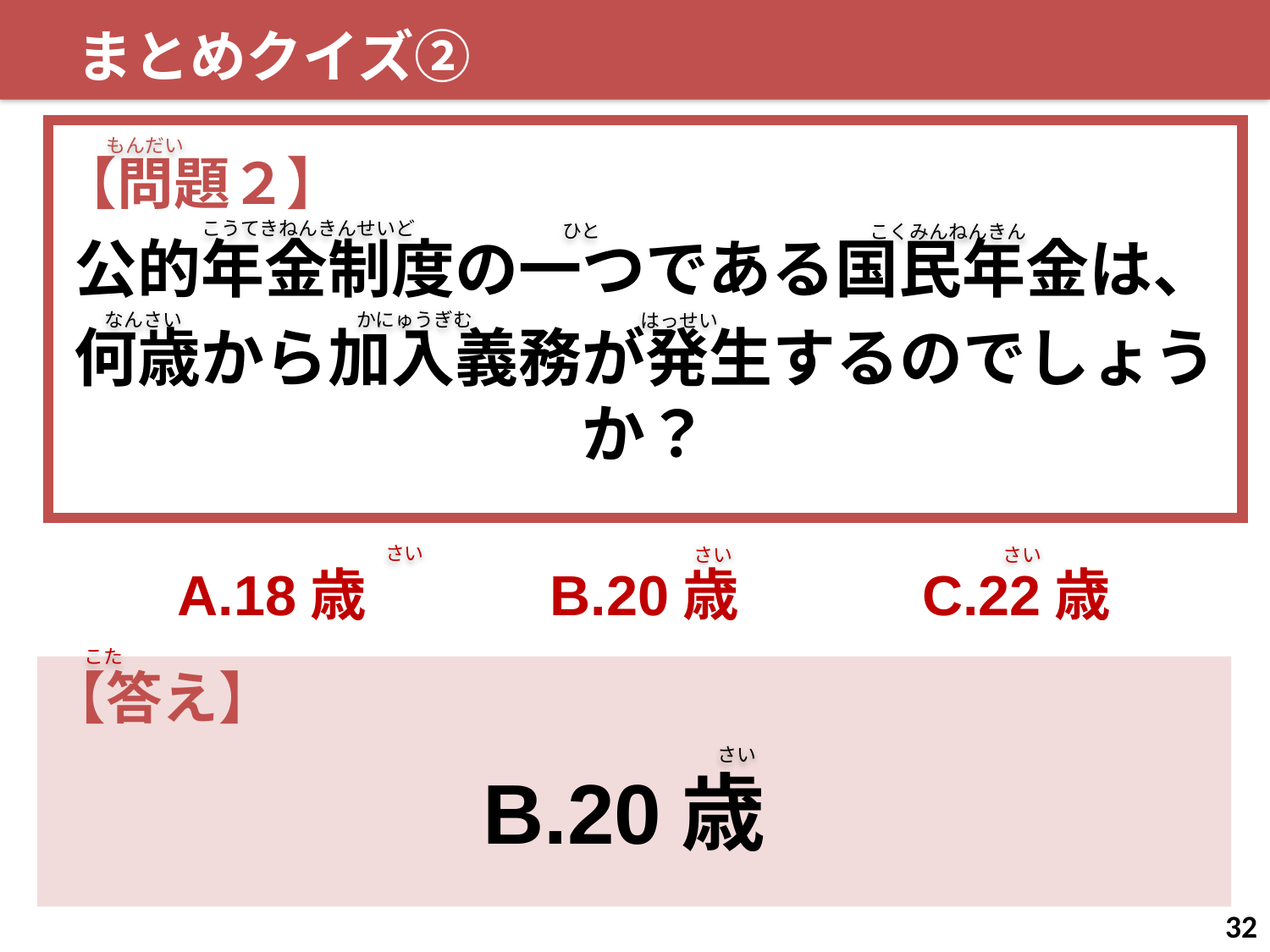

まとめクイズ②
もんだい
こうてきねんきんせいど
ひと
こくみんねんきん
なんさい
かにゅうぎむ
はっせい

【問題２】
公的年金制度の一つである国民年金は、
何歳から加入義務が発生するのでしょうか？
A.18歳　　　B.20歳　　　C.22歳
さい
さい
さい
こた
さい
【答え】

B.20歳
32